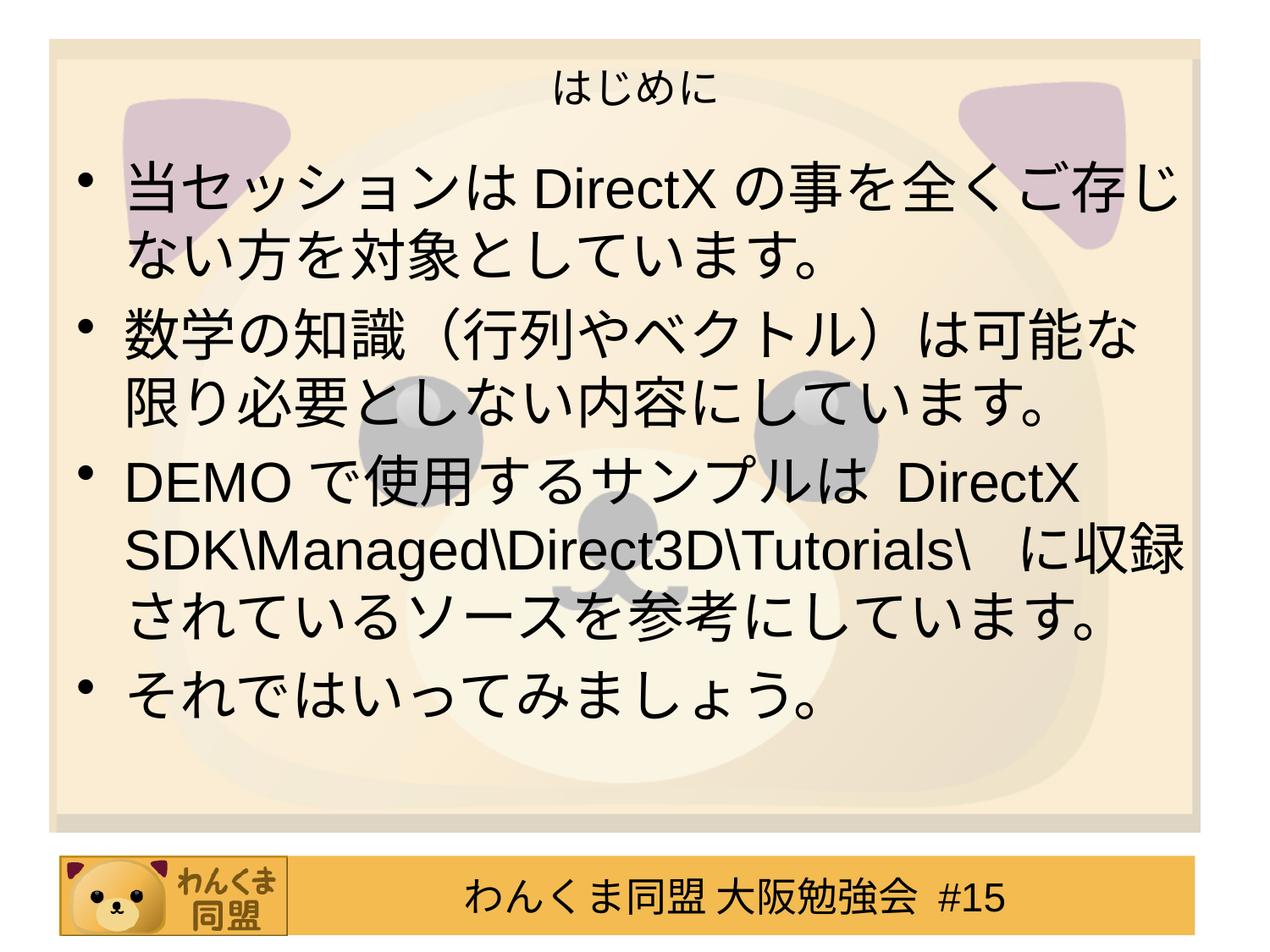

# はじめに
当セッションはDirectXの事を全くご存じない方を対象としています。
数学の知識（行列やベクトル）は可能な限り必要としない内容にしています。
DEMOで使用するサンプルは DirectX SDK\Managed\Direct3D\Tutorials\  に収録されているソースを参考にしています。
それではいってみましょう。